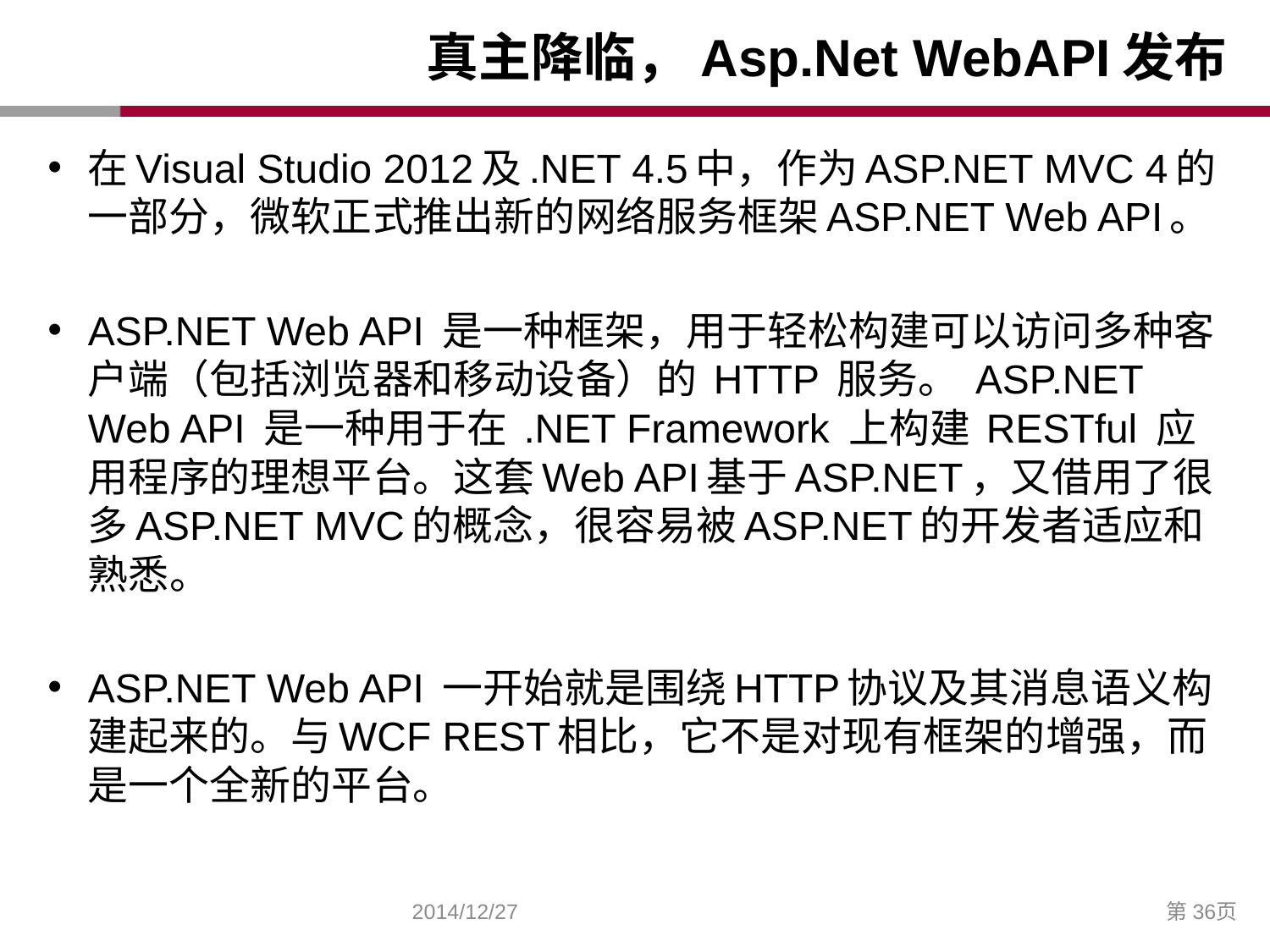

# 真主降临，Asp.Net WebAPI发布
在Visual Studio 2012及.NET 4.5中，作为ASP.NET MVC 4的一部分，微软正式推出新的网络服务框架ASP.NET Web API。

ASP.NET Web API 是一种框架，用于轻松构建可以访问多种客户端（包括浏览器和移动设备）的 HTTP 服务。 ASP.NET Web API 是一种用于在 .NET Framework 上构建 RESTful 应用程序的理想平台。这套Web API基于ASP.NET，又借用了很多ASP.NET MVC的概念，很容易被ASP.NET的开发者适应和熟悉。

ASP.NET Web API 一开始就是围绕HTTP协议及其消息语义构建起来的。与WCF REST相比，它不是对现有框架的增强，而是一个全新的平台。
2014/12/27
第36页